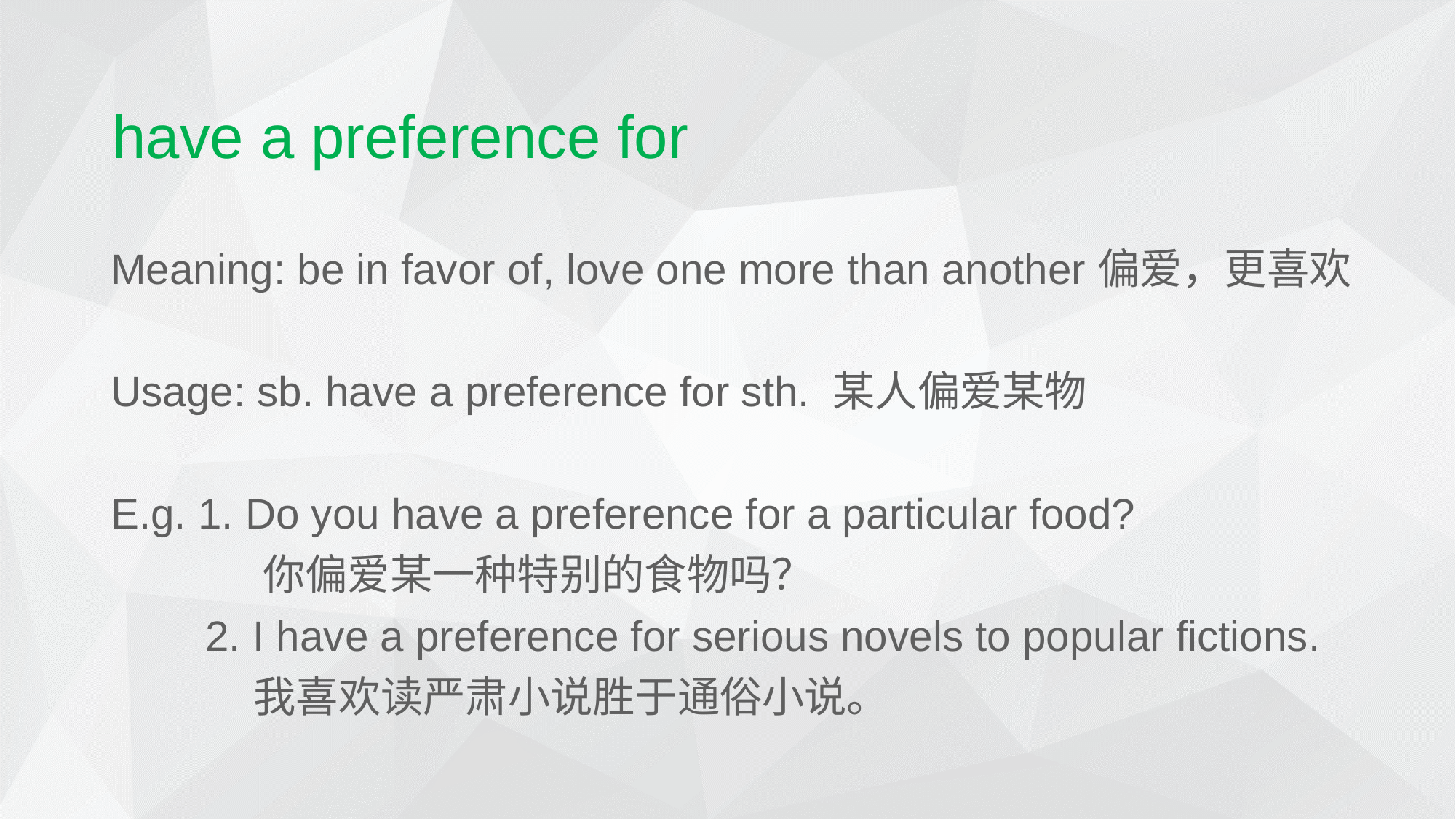

# have a preference for
Meaning: be in favor of, love one more than another偏爱，更喜欢

Usage: sb. have a preference for sth. 某人偏爱某物

E.g. 1. Do you have a preference for a particular food?
               你偏爱某一种特别的食物吗？
        2. I have a preference for serious novels to popular fictions.
              我喜欢读严肃小说胜于通俗小说。